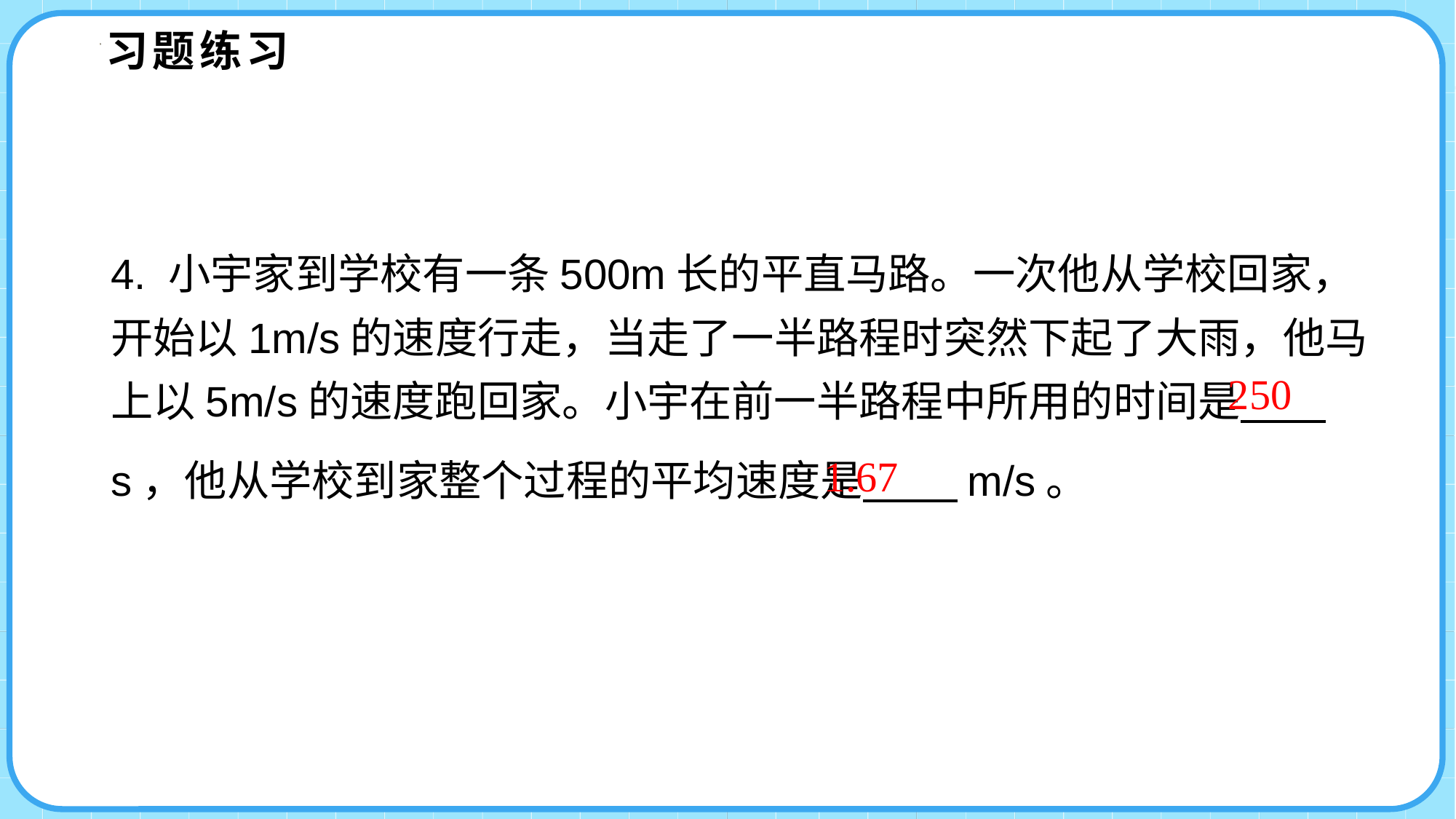

习题练习
4. 小宇家到学校有一条500m长的平直马路。一次他从学校回家，开始以1m/s的速度行走，当走了一半路程时突然下起了大雨，他马上以5m/s的速度跑回家。小宇在前一半路程中所用的时间是          s，他从学校到家整个过程的平均速度是          m/s。
250
1.67